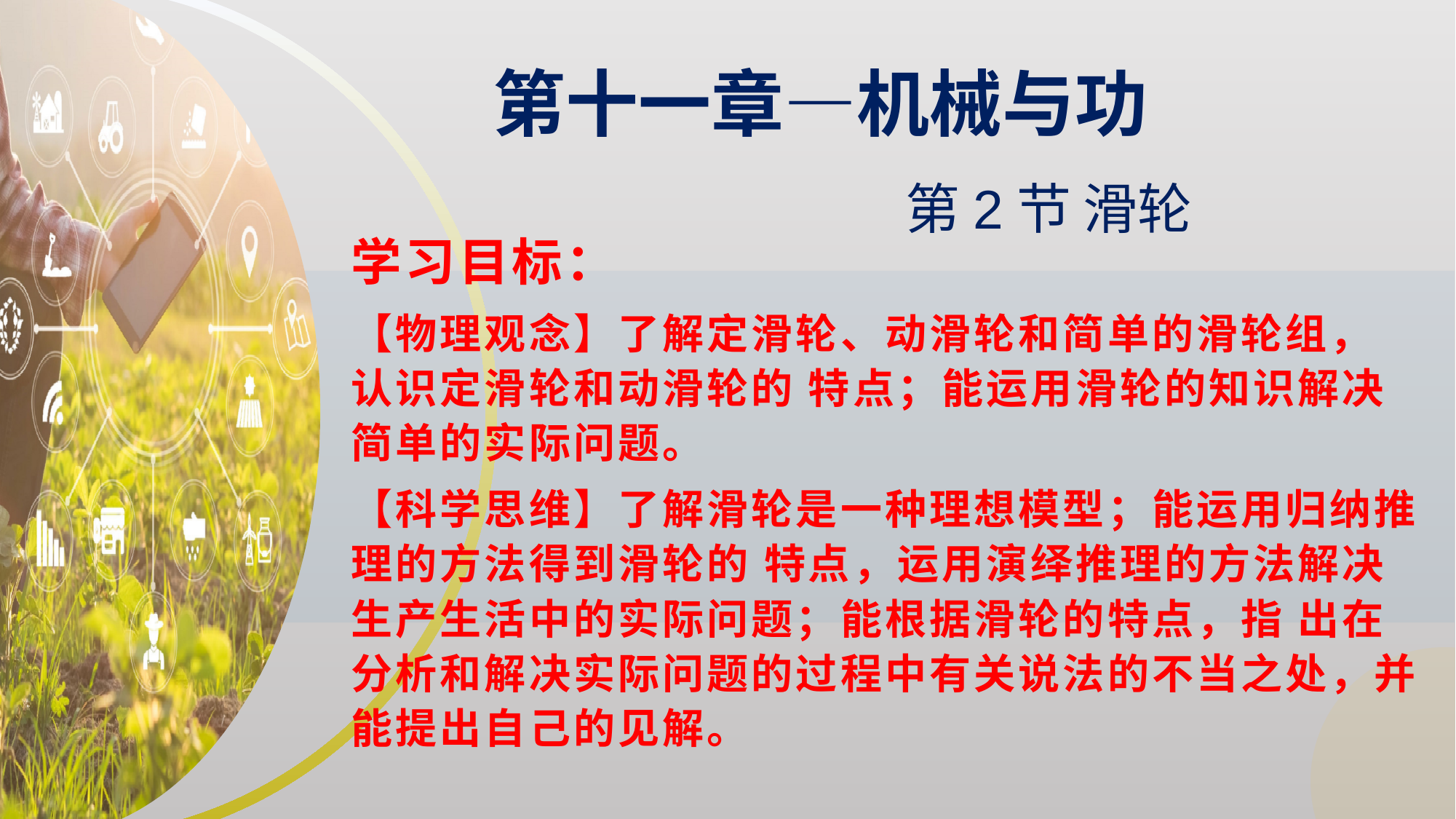

第十一章—机械与功
第2节 滑轮

学习目标：
【物理观念】了解定滑轮、动滑轮和简单的滑轮组， 认识定滑轮和动滑轮的 特点；能运用滑轮的知识解决简单的实际问题。
【科学思维】了解滑轮是一种理想模型；能运用归纳推理的方法得到滑轮的 特点，运用演绎推理的方法解决生产生活中的实际问题；能根据滑轮的特点，指 出在分析和解决实际问题的过程中有关说法的不当之处，并能提出自己的见解。